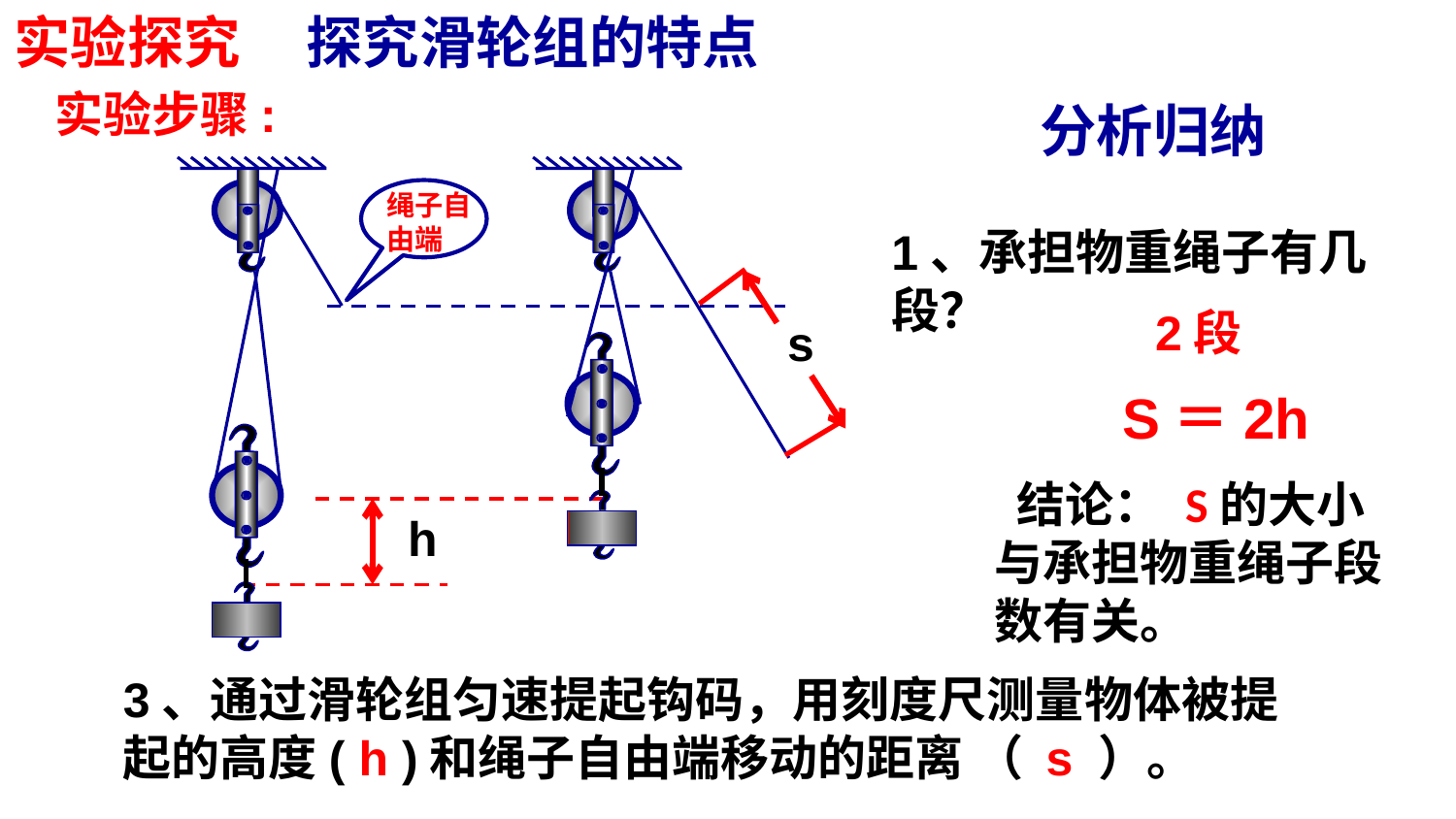

实验探究
探究滑轮组的特点
实验步骤:
分析归纳

绳子自由端
1、承担物重绳子有几段？
2段
s
S＝2h
 结论： S的大小与承担物重绳子段数有关。
h
3、通过滑轮组匀速提起钩码，用刻度尺测量物体被提起的高度( h )和绳子自由端移动的距离 （ s ）。